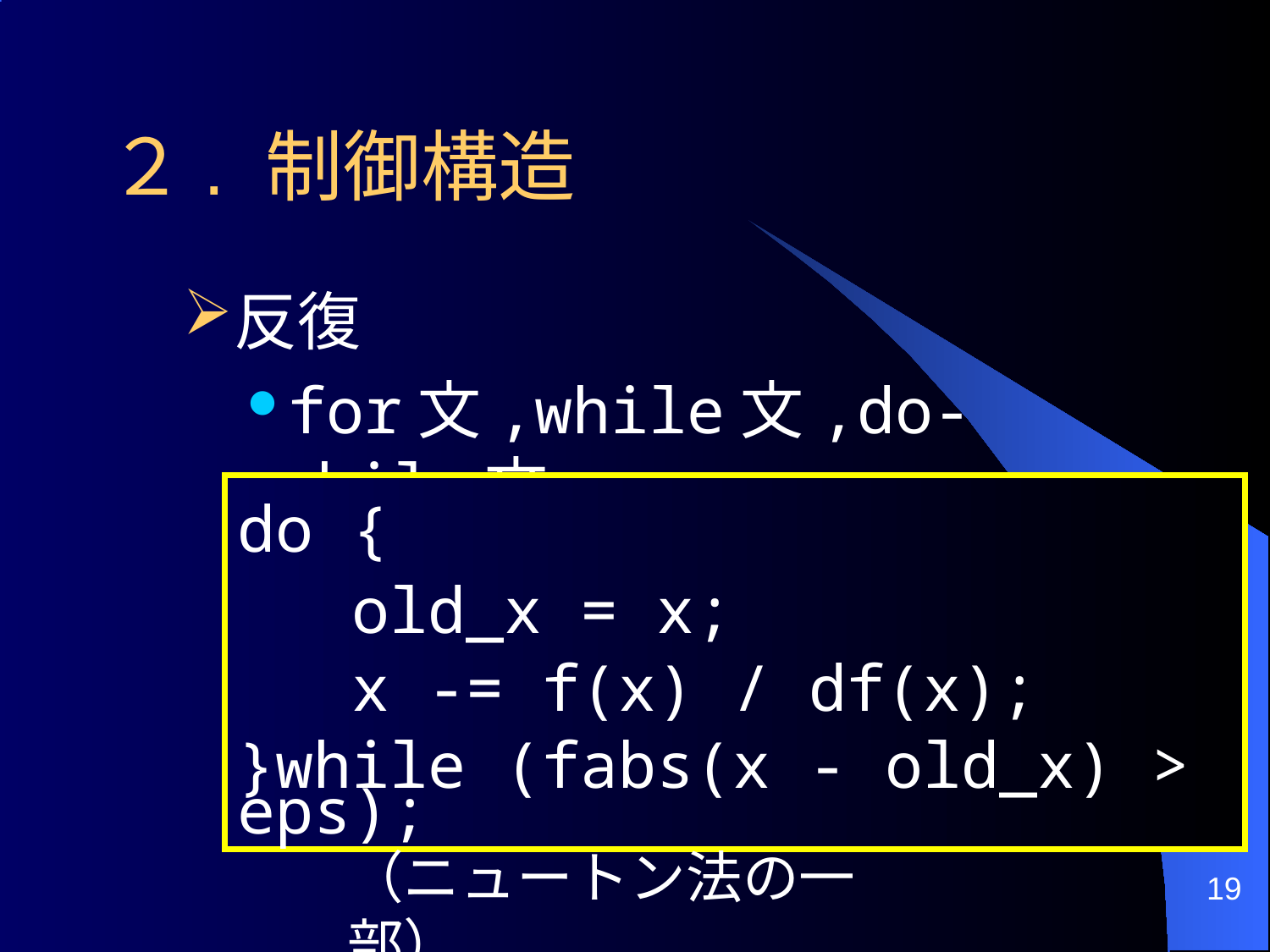

# ２. 制御構造
反復
for文,while文,do-while文
do {
   old_x = x;
   x -= f(x) / df(x);
}while (fabs(x - old_x) > eps);
（ニュートン法の一部）
19